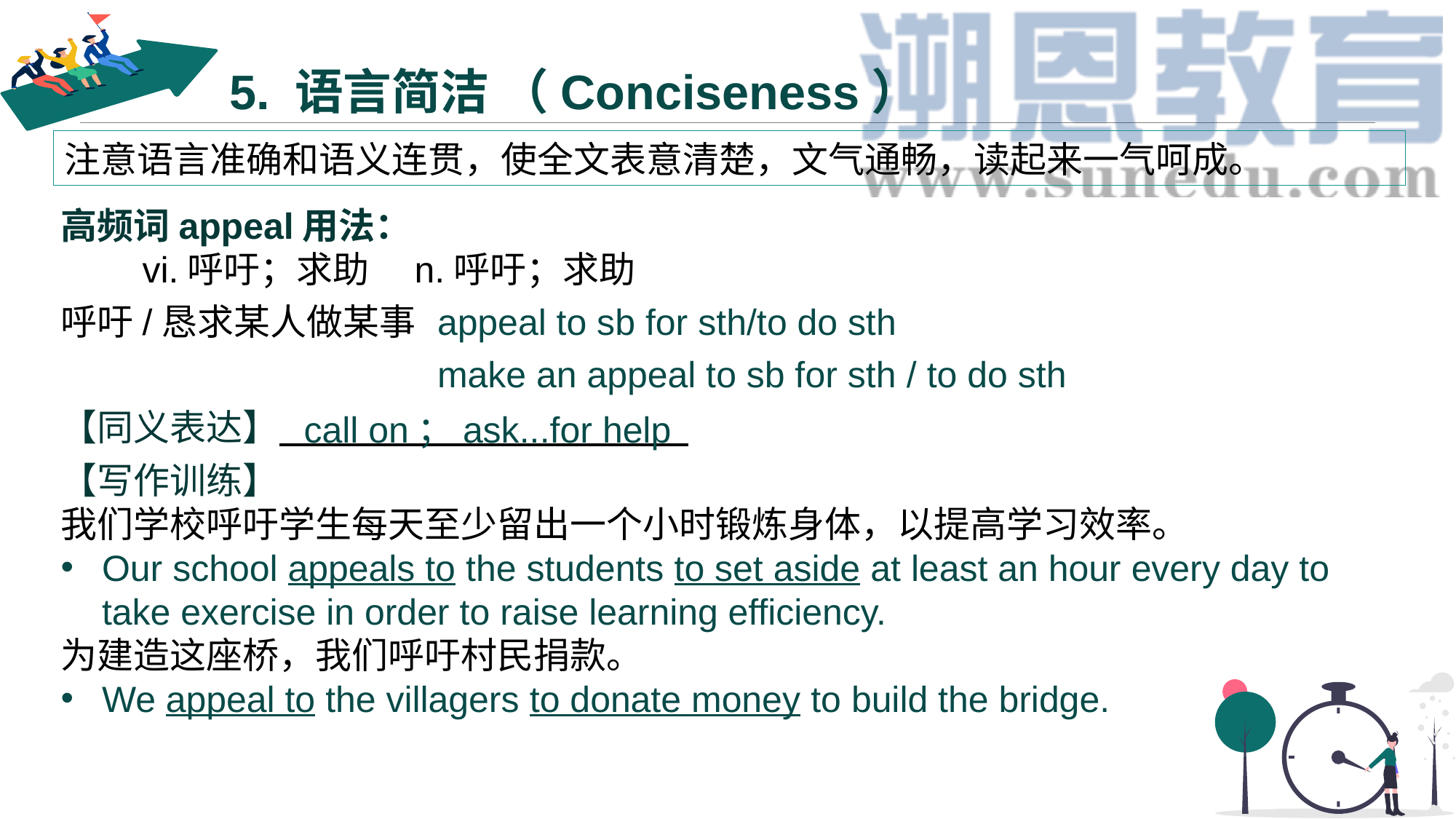

# 5. 语言简洁 （Conciseness）
注意语言准确和语义连贯，使全文表意清楚，文气通畅，读起来一气呵成。
高频词appeal用法：
        vi.呼吁；求助　n.呼吁；求助
呼吁/恳求某人做某事    appeal to sb for sth/to do sth
                                      make an appeal to sb for sth / to do sth
【同义表达】                                                  .
【写作训练】
我们学校呼吁学生每天至少留出一个小时锻炼身体，以提高学习效率。
Our school appeals to the students to set aside at least an hour every day to take exercise in order to raise learning efficiency.
为建造这座桥，我们呼吁村民捐款。
We appeal to the villagers to donate money to build the bridge.
appeal to sb for sth/to do sth
make an appeal to sb for sth / to do sth
call on；ask...for help

22